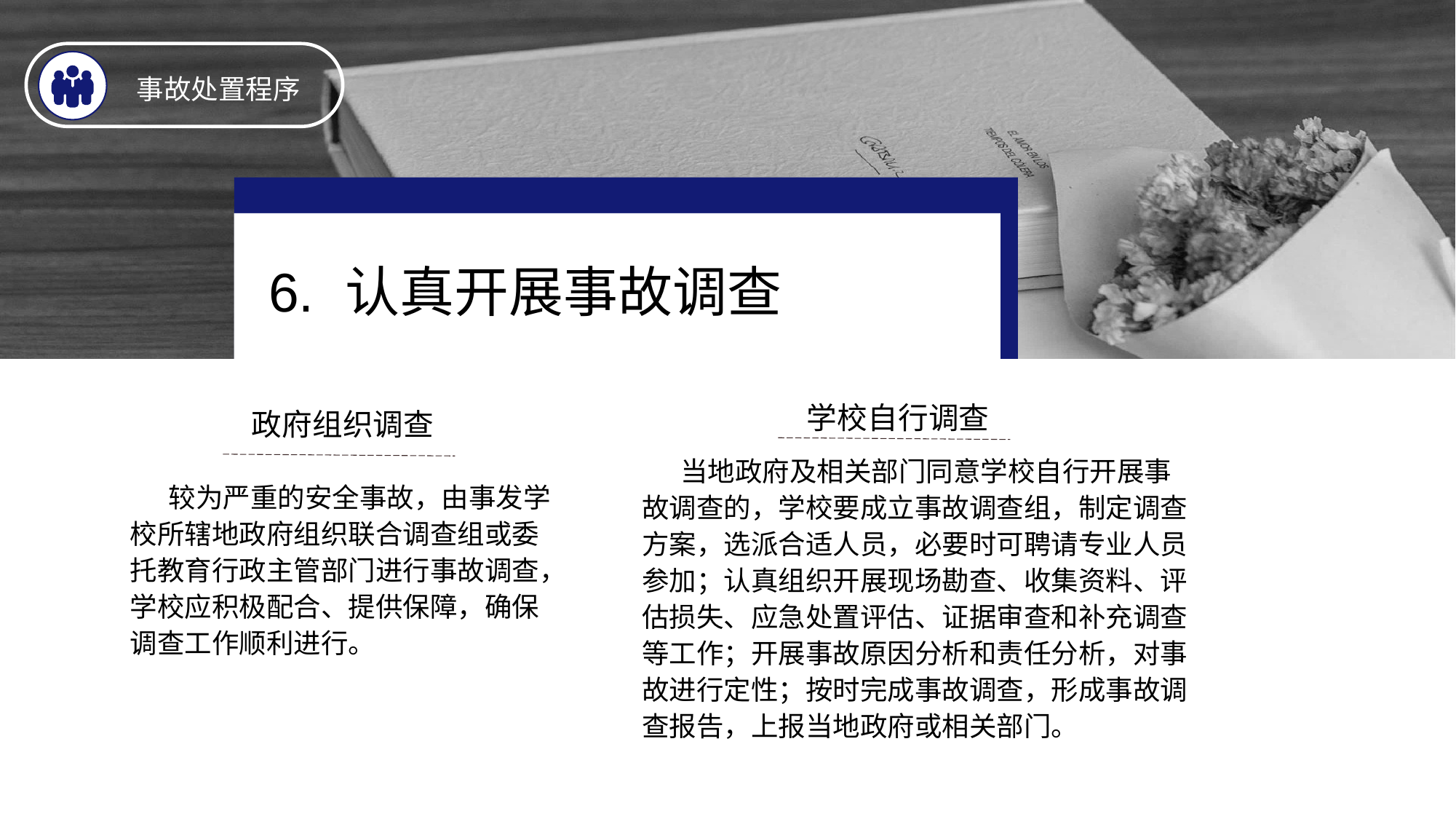

事故处置程序

认真开展事故调查
学校自行调查
政府组织调查
当地政府及相关部门同意学校自行开展事故调查的，学校要成立事故调查组，制定调查方案，选派合适人员，必要时可聘请专业人员参加；认真组织开展现场勘查、收集资料、评估损失、应急处置评估、证据审查和补充调查等工作；开展事故原因分析和责任分析，对事故进行定性；按时完成事故调查，形成事故调查报告，上报当地政府或相关部门。
较为严重的安全事故，由事发学校所辖地政府组织联合调查组或委托教育行政主管部门进行事故调查，学校应积极配合、提供保障，确保调查工作顺利进行。